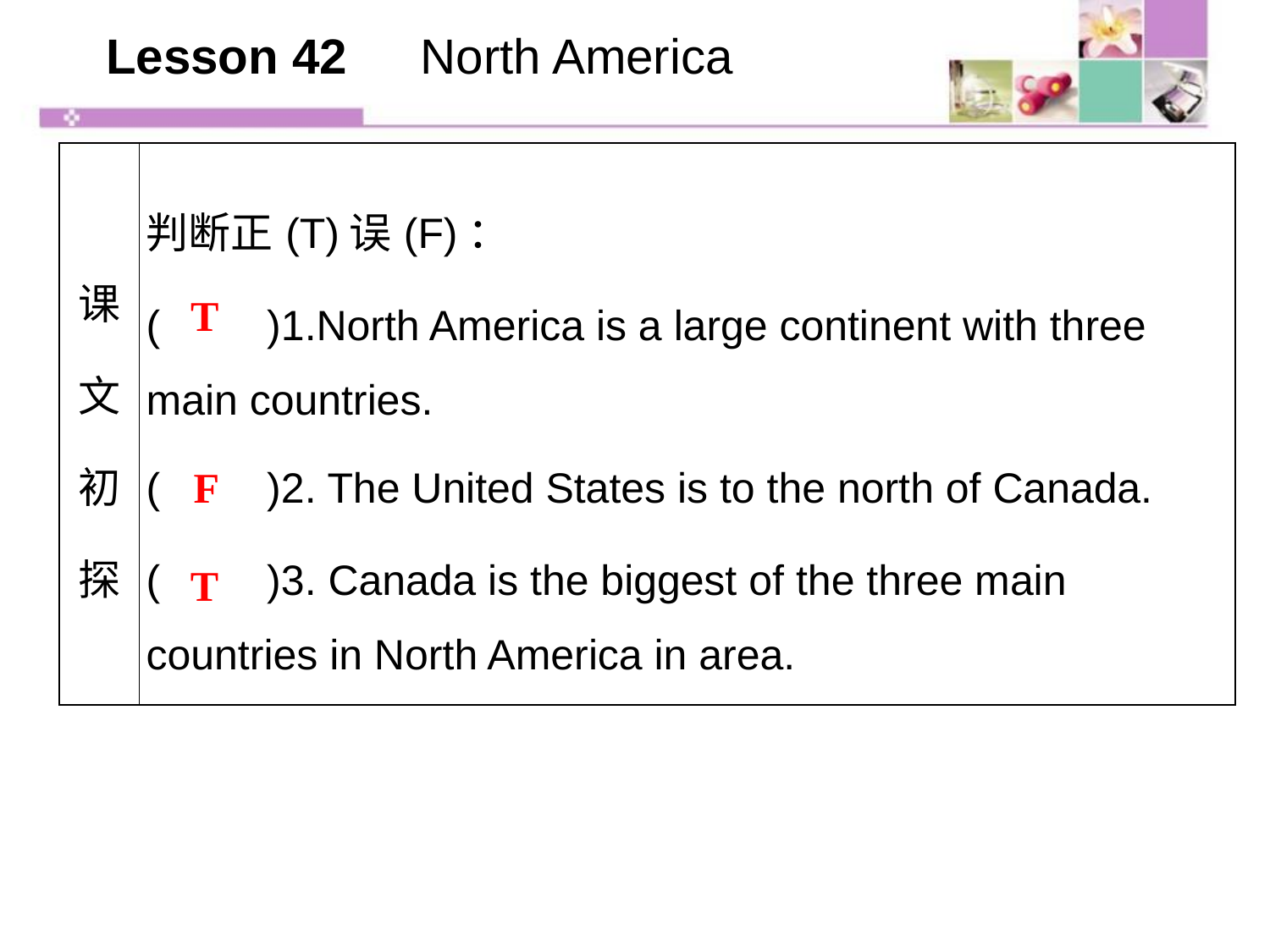

Lesson 42　North America
| 课文初探 | 判断正(T)误(F)： (　　)1.North America is a large continent with three main countries. (　　)2. The United States is to the north of Canada. (　　)3. Canada is the biggest of the three main countries in North America in area. |
| --- | --- |
T
F
T